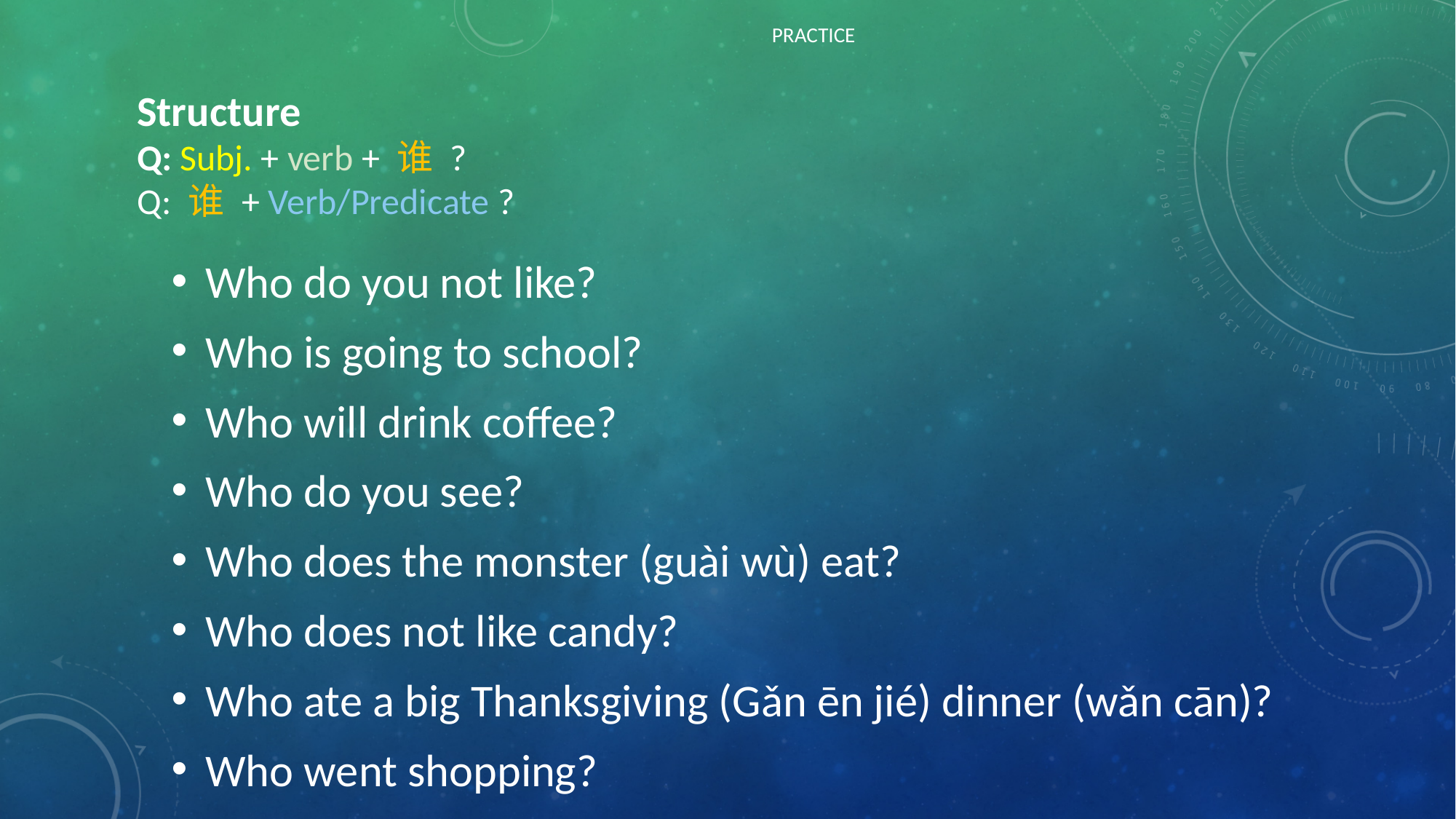

# Practice
Structure
Q: Subj. + verb + 谁 ?
Q: 谁 + Verb/Predicate ?
Who do you not like?
Who is going to school?
Who will drink coffee?
Who do you see?
Who does the monster (guài wù) eat?
Who does not like candy?
Who ate a big Thanksgiving (Gǎn ēn jié) dinner (wǎn cān)?
Who went shopping?